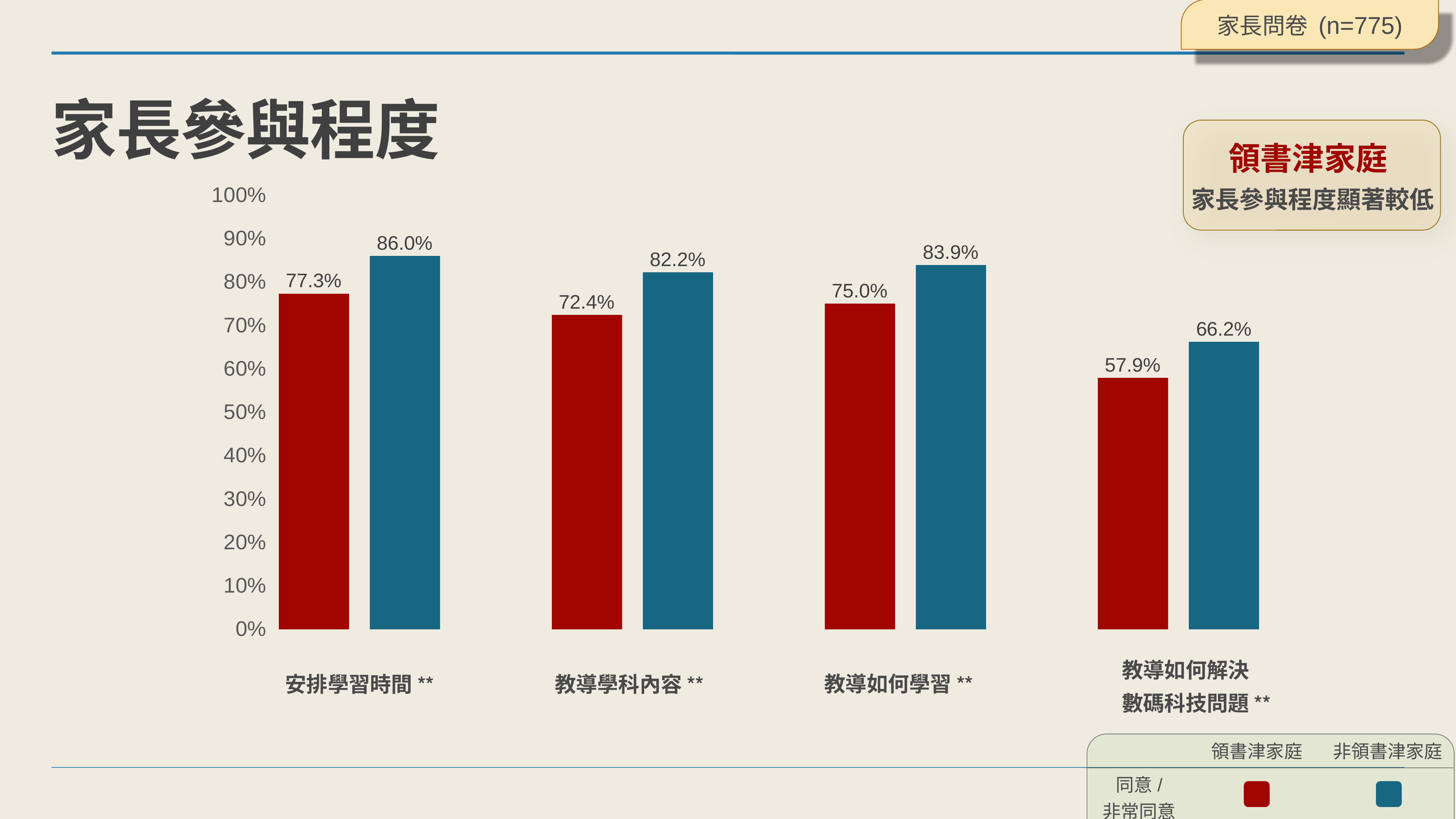

家長問卷 (n=775)

# 家長參與程度

領書津家庭
家長參與程度顯著較低

### Chart

| Category | 同意/非常同意 |
|---|---|
| 安排學習時間 | 0.773 |
| 安排學習時間 | 0.86 |
|  | None |
| 教導學科內容 | 0.724 |
| 教導學科內容 | 0.822 |
|  | None |
| 教導如何學習 | 0.75 |
| 教導如何學習 | 0.839 |
|  | None |
| 教導如何解決數碼科技問題 | 0.579 |
| 教導如何解決數碼科技問題 | 0.662 |
教導如何解決
數碼科技問題**
教導如何學習**
安排學習時間**
教導學科內容**

|  | 領書津家庭 | 非領書津家庭 |
| --- | --- | --- |
| 同意/ 非常同意 |  |  |